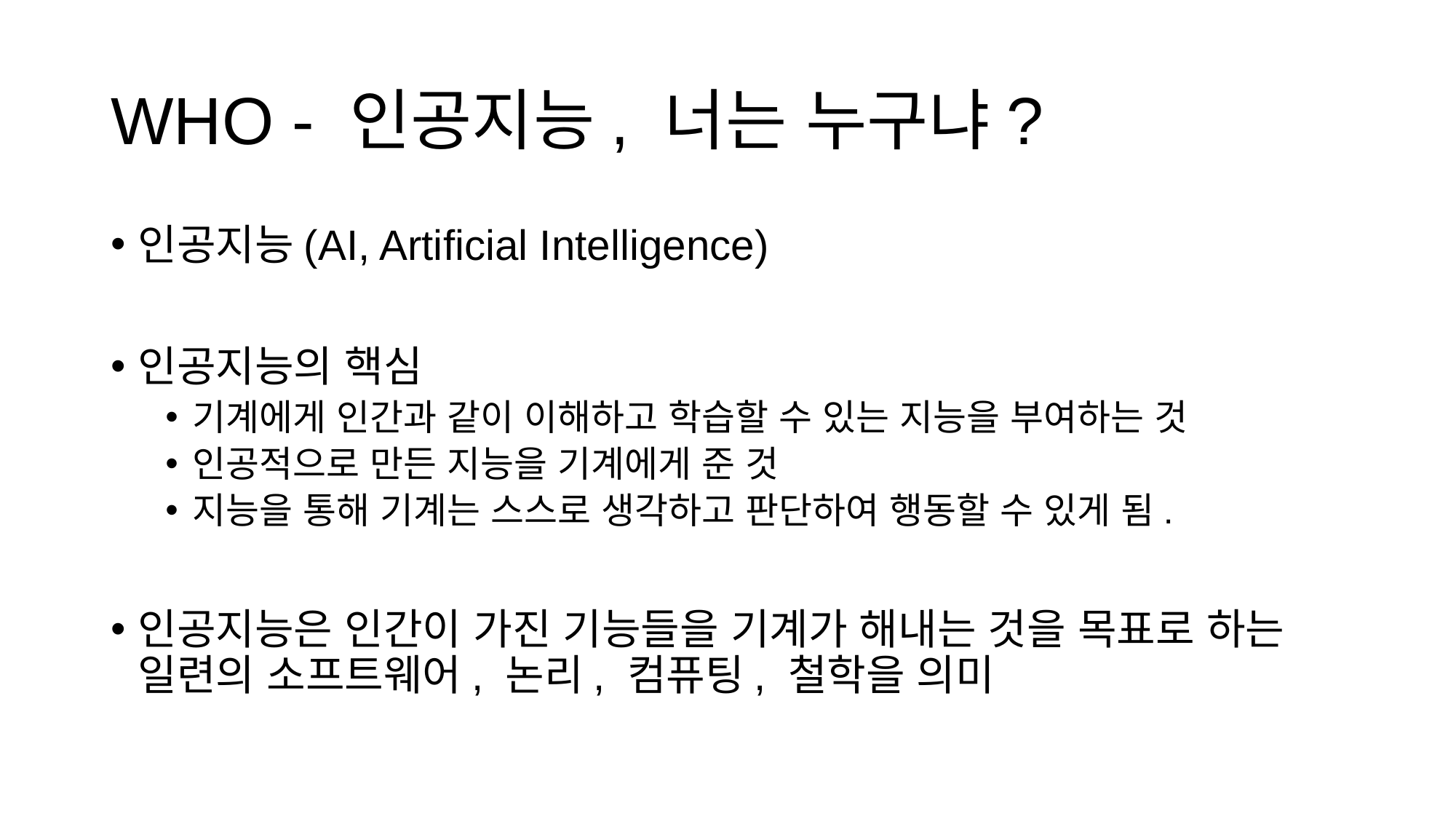

# WHO - 인공지능, 너는 누구냐?
인공지능(AI, Artificial Intelligence)

인공지능의 핵심
기계에게 인간과 같이 이해하고 학습할 수 있는 지능을 부여하는 것
인공적으로 만든 지능을 기계에게 준 것
지능을 통해 기계는 스스로 생각하고 판단하여 행동할 수 있게 됨.

인공지능은 인간이 가진 기능들을 기계가 해내는 것을 목표로 하는 일련의 소프트웨어, 논리, 컴퓨팅, 철학을 의미